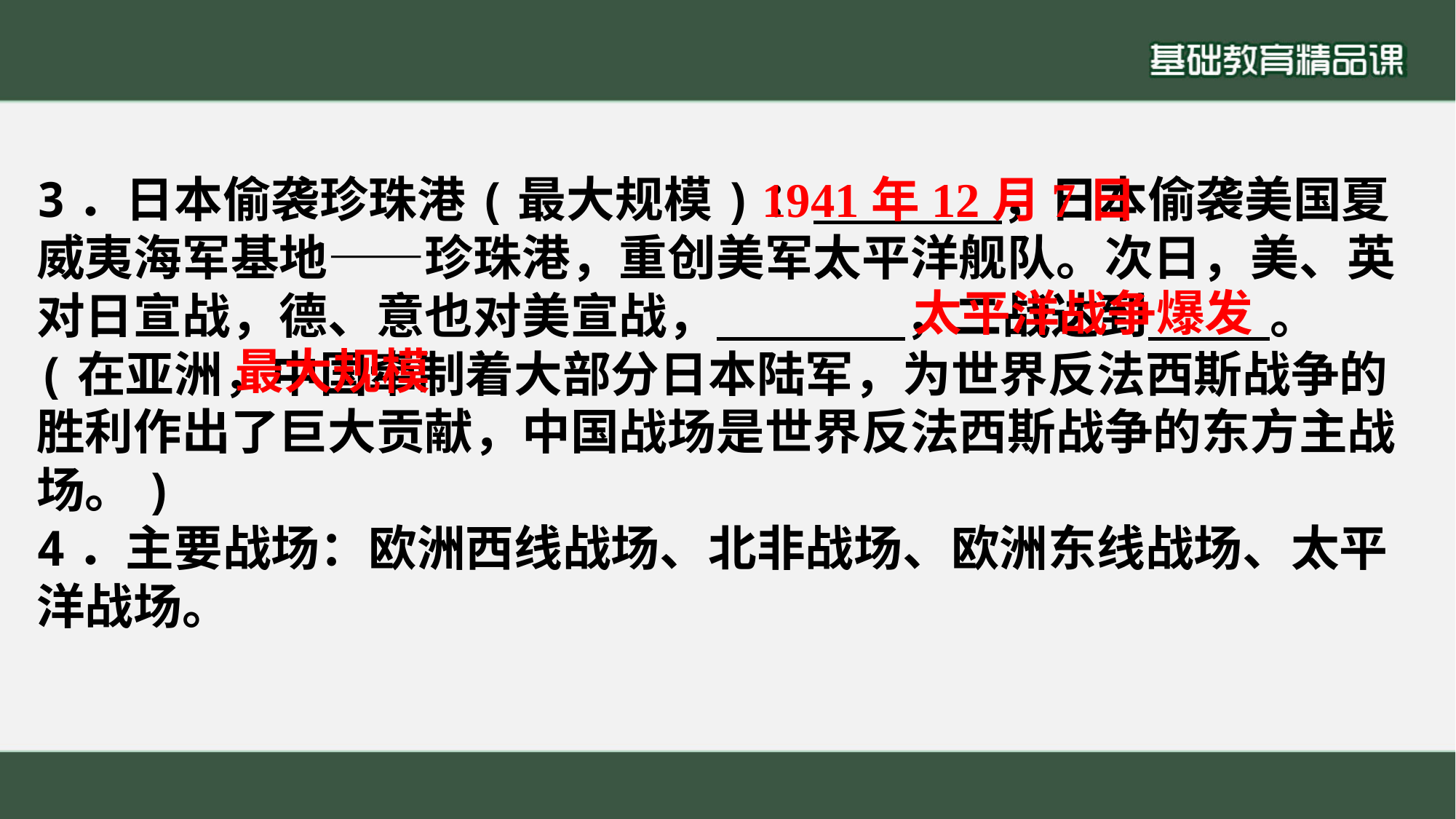

1941年12月7日
3．日本偷袭珍珠港(最大规模)：                 ，日本偷袭美国夏威夷海军基地——珍珠港，重创美军太平洋舰队。次日，美、英对日宣战，德、意也对美宣战，                 ，二战达到           。(在亚洲，中国牵制着大部分日本陆军，为世界反法西斯战争的胜利作出了巨大贡献，中国战场是世界反法西斯战争的东方主战场。)4．主要战场：欧洲西线战场、北非战场、欧洲东线战场、太平洋战场。
太平洋战争爆发
最大规模